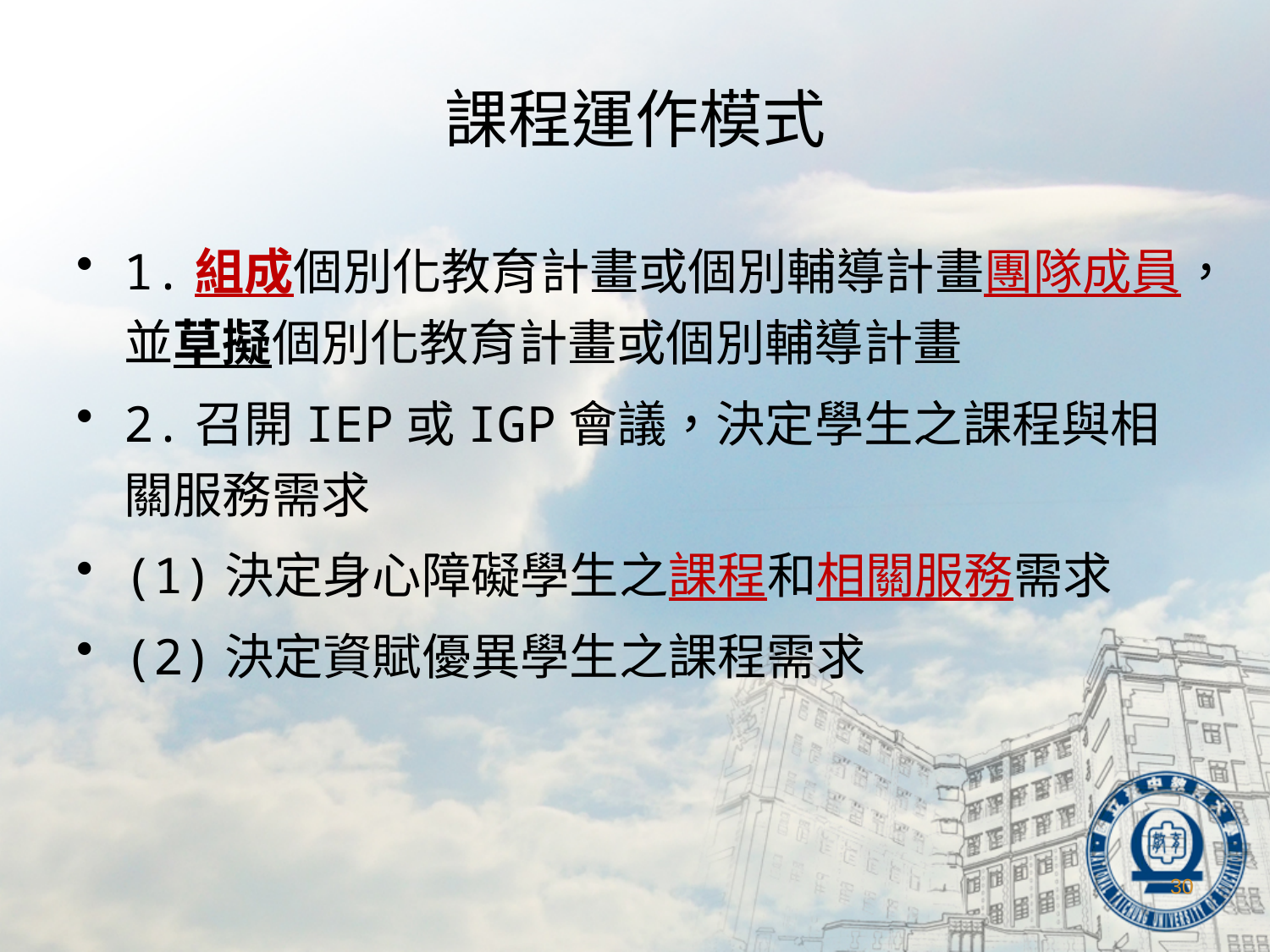

# 課程運作模式
1.組成個別化教育計畫或個別輔導計畫團隊成員，並草擬個別化教育計畫或個別輔導計畫
2.召開IEP或IGP會議，決定學生之課程與相關服務需求
(1)決定身心障礙學生之課程和相關服務需求
(2)決定資賦優異學生之課程需求
30